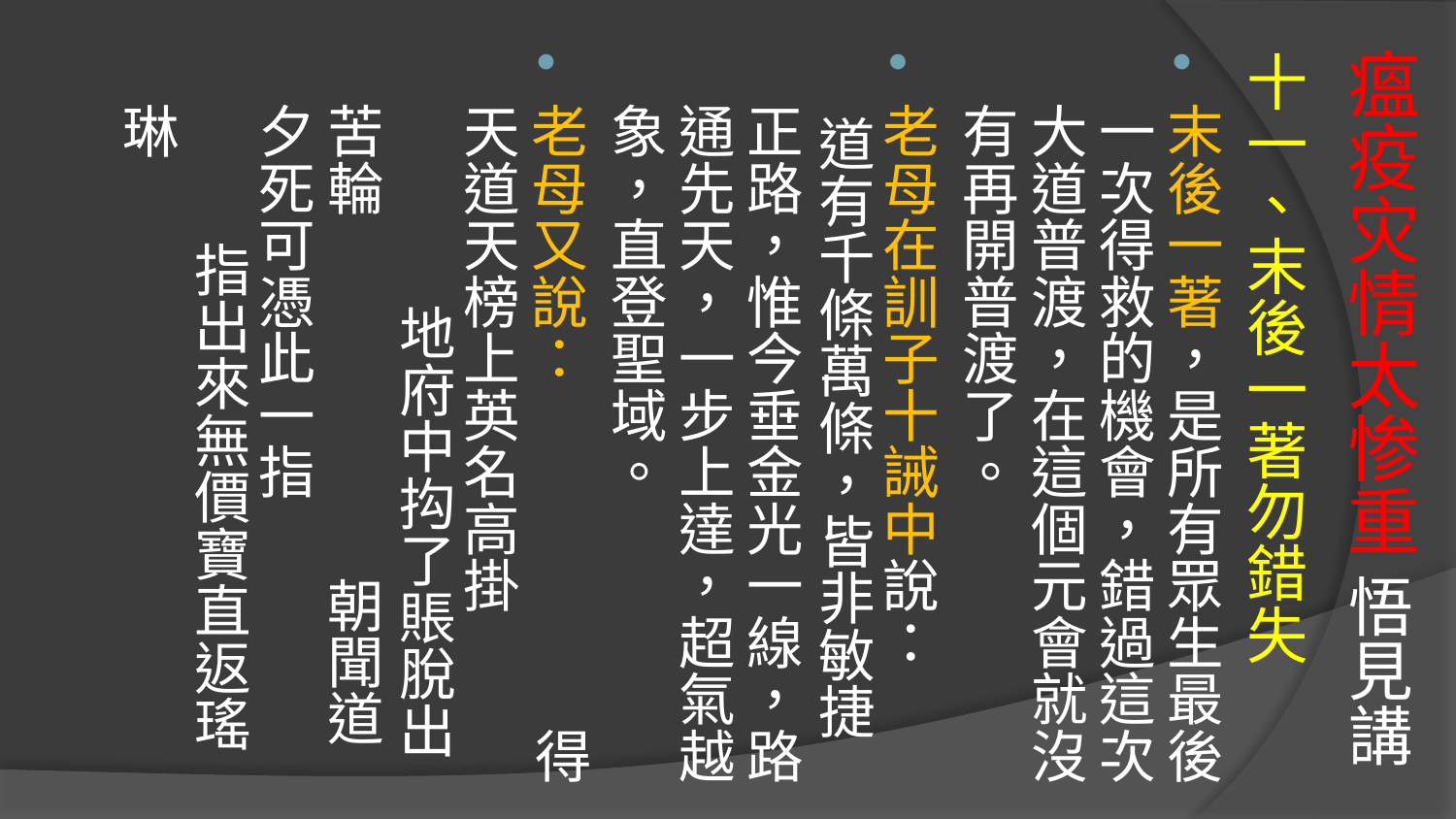

# 瘟疫灾情太惨重 悟見講
十一、末後一著勿錯失
末後一著，是所有眾生最後一次得救的機會，錯過這次大道普渡，在這個元會就沒有再開普渡了。
老母在訓子十誡中說：           道有千條萬條，皆非敏捷正路，惟今垂金光一線，路通先天，一步上達，超氣越象，直登聖域。
老母又說：                           得天道天榜上英名高掛                              地府中抅了賬脫出苦輪　                        朝聞道夕死可憑此一指　                              指出來無價寶直返瑤琳